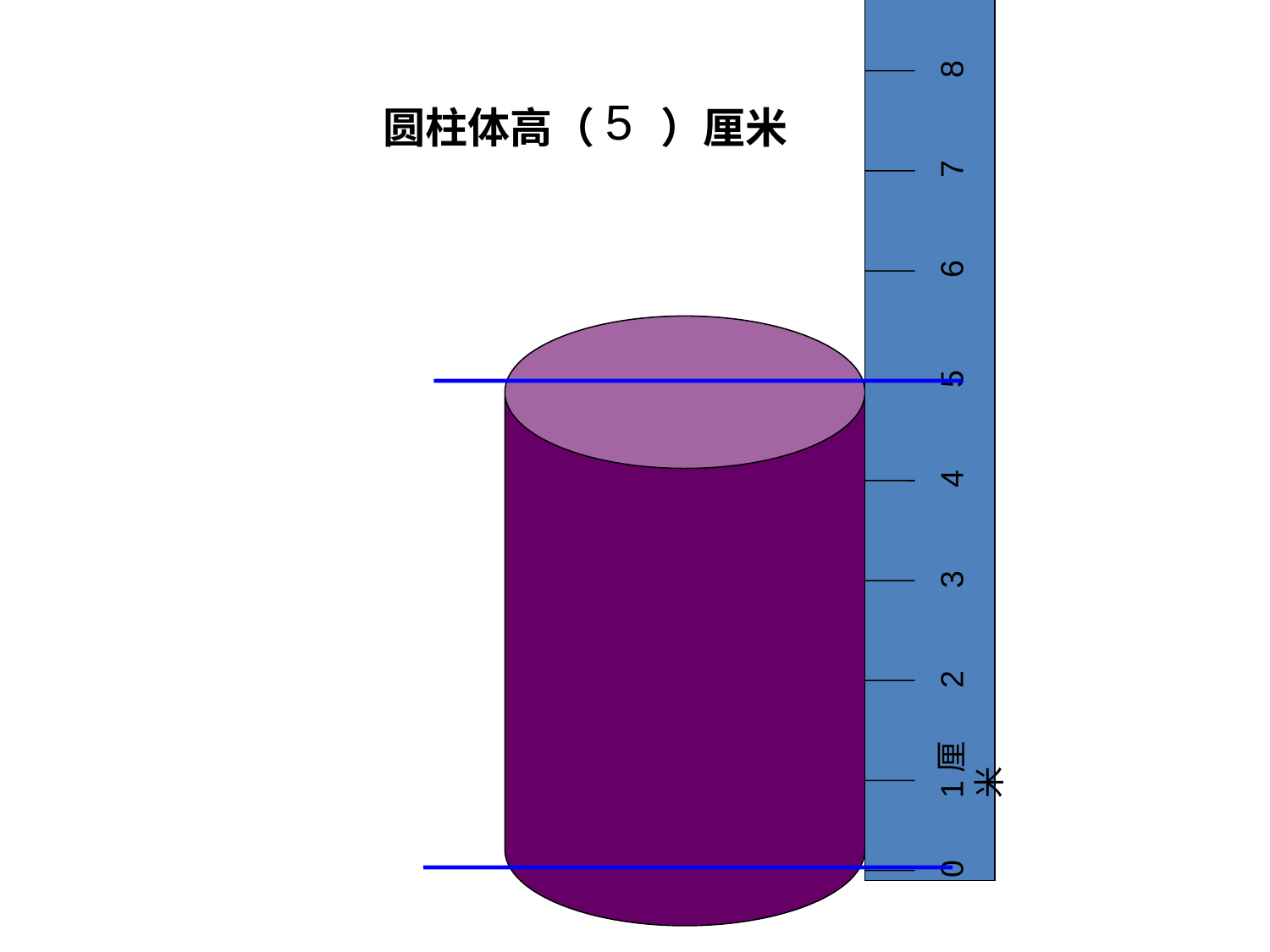

5
圆柱体高（       ）厘米

0
1厘米
2
3
4
5
6
7
8
9
10
11